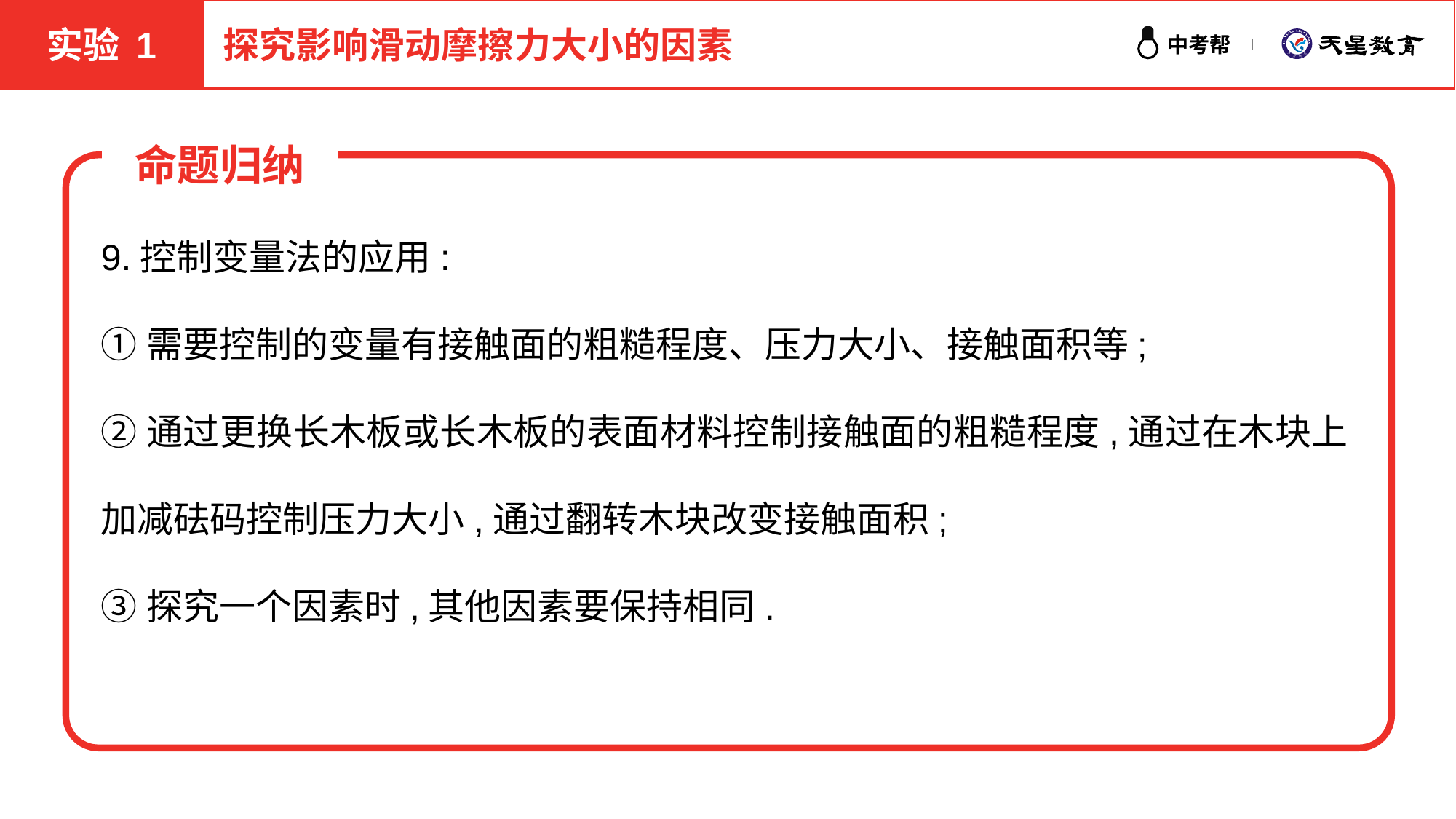

实验 1
探究影响滑动摩擦力大小的因素
命题归纳

9.控制变量法的应用:
①需要控制的变量有接触面的粗糙程度、压力大小、接触面积等;
②通过更换长木板或长木板的表面材料控制接触面的粗糙程度,通过在木块上加减砝码控制压力大小,通过翻转木块改变接触面积;
③探究一个因素时,其他因素要保持相同.